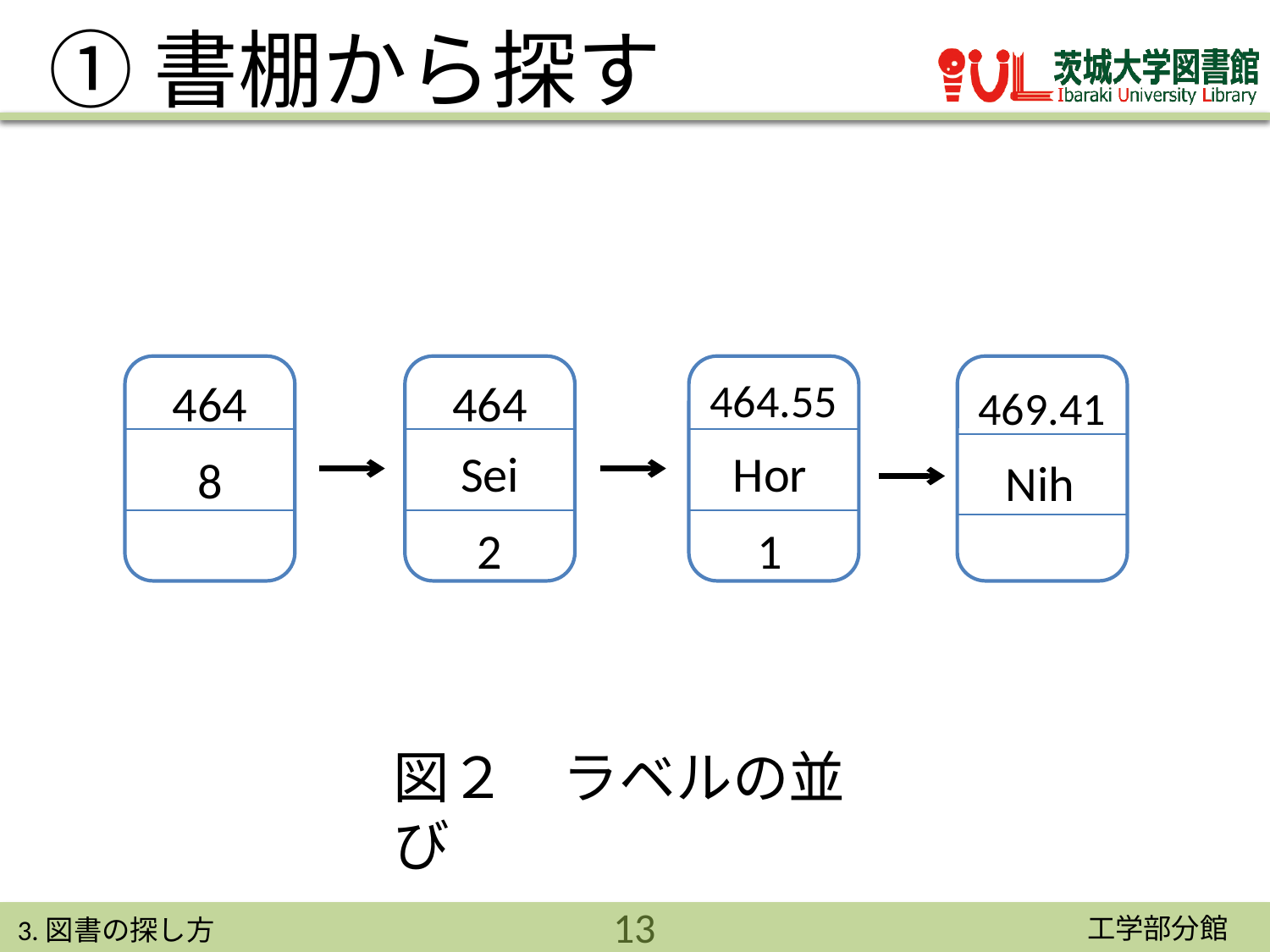

# ①書棚から探す

464
8

464
Sei
2

464.55
Hor
1

469.41
Nih
図２　ラベルの並び
13
3.図書の探し方